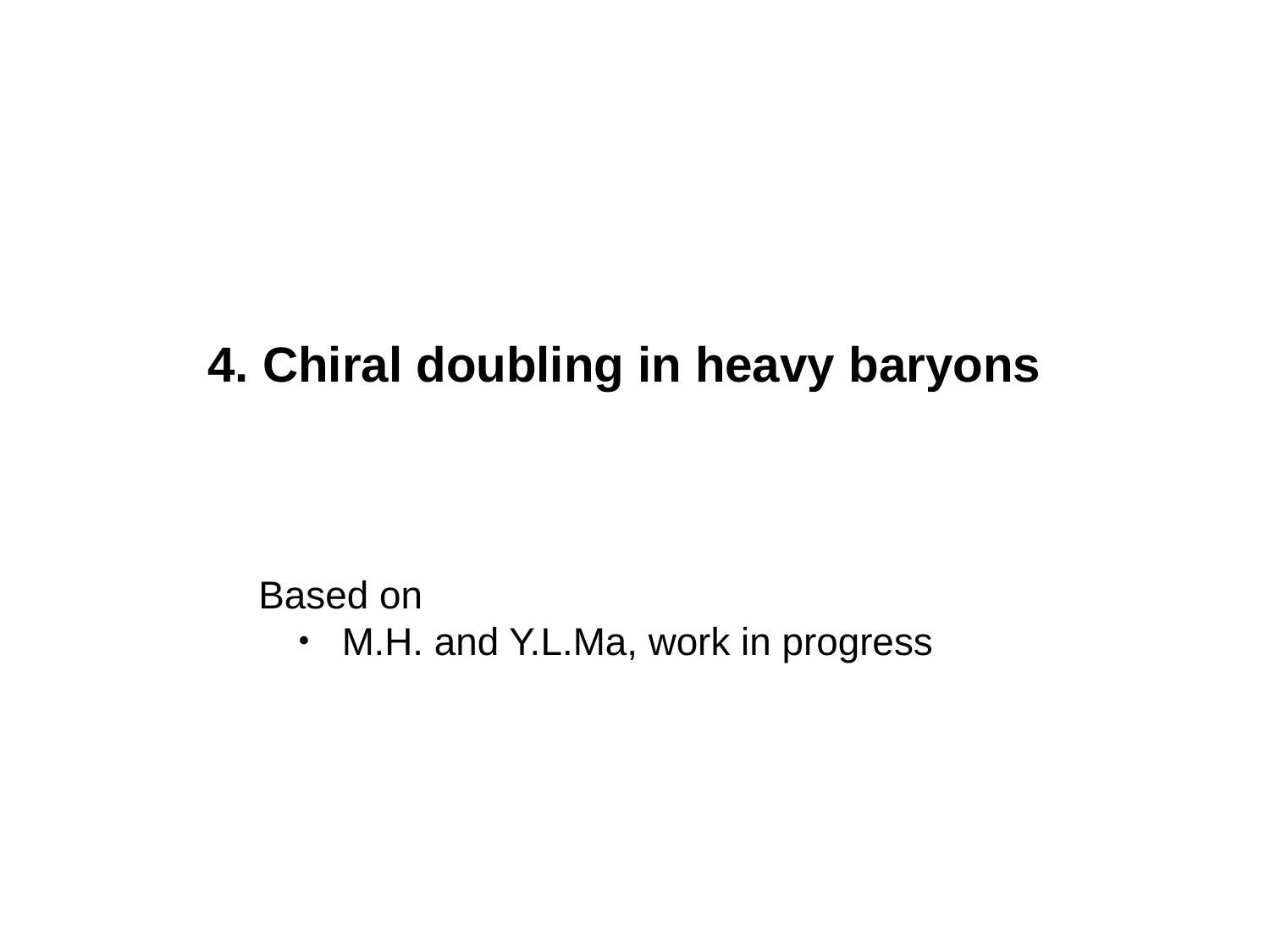

# 4. Chiral doubling in heavy baryons
Based on
  ・ M.H. and Y.L.Ma, work in progress